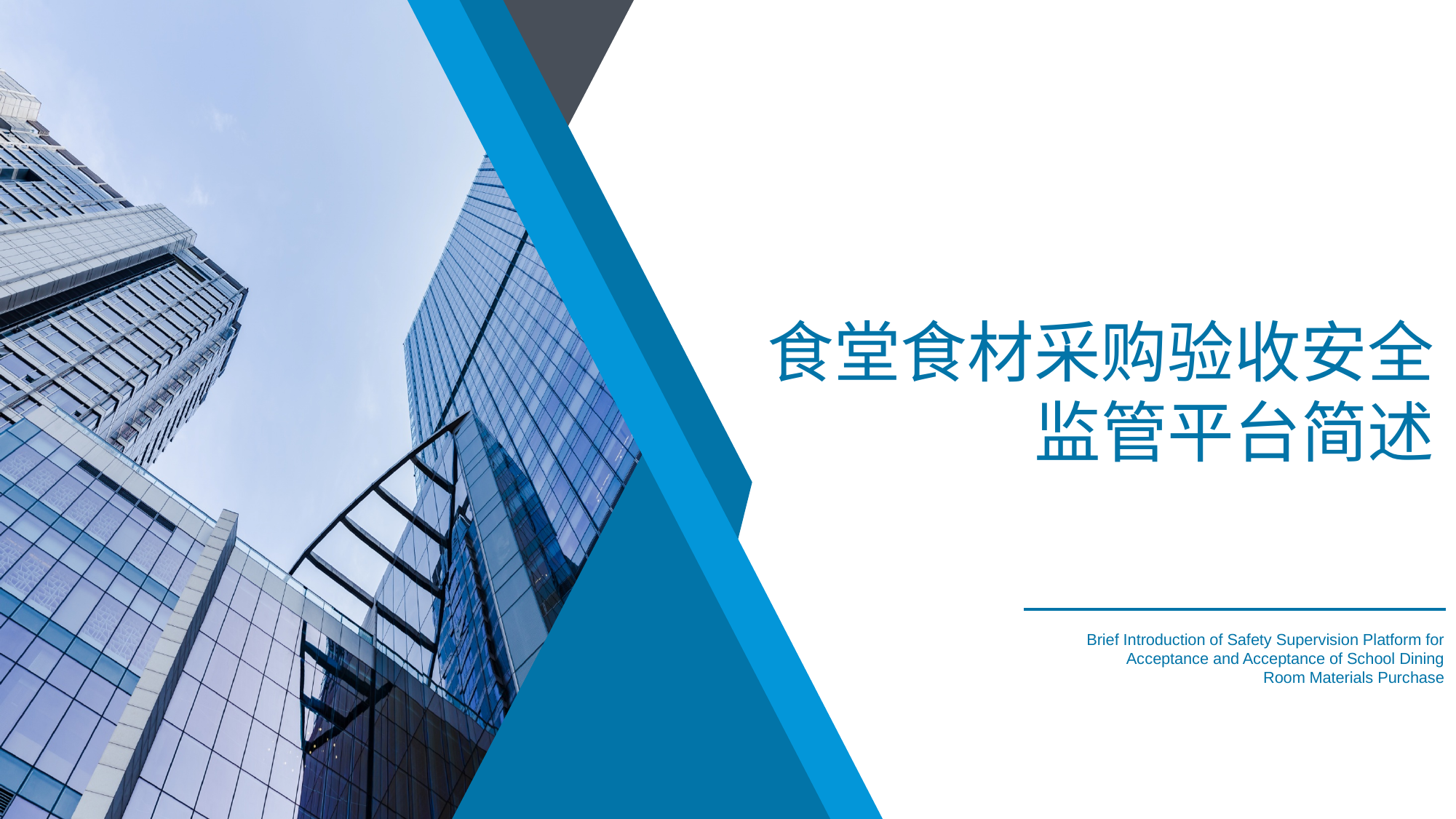

食堂食材采购验收安全监管平台简述

Brief Introduction of Safety Supervision Platform for Acceptance and Acceptance of School Dining Room Materials Purchase